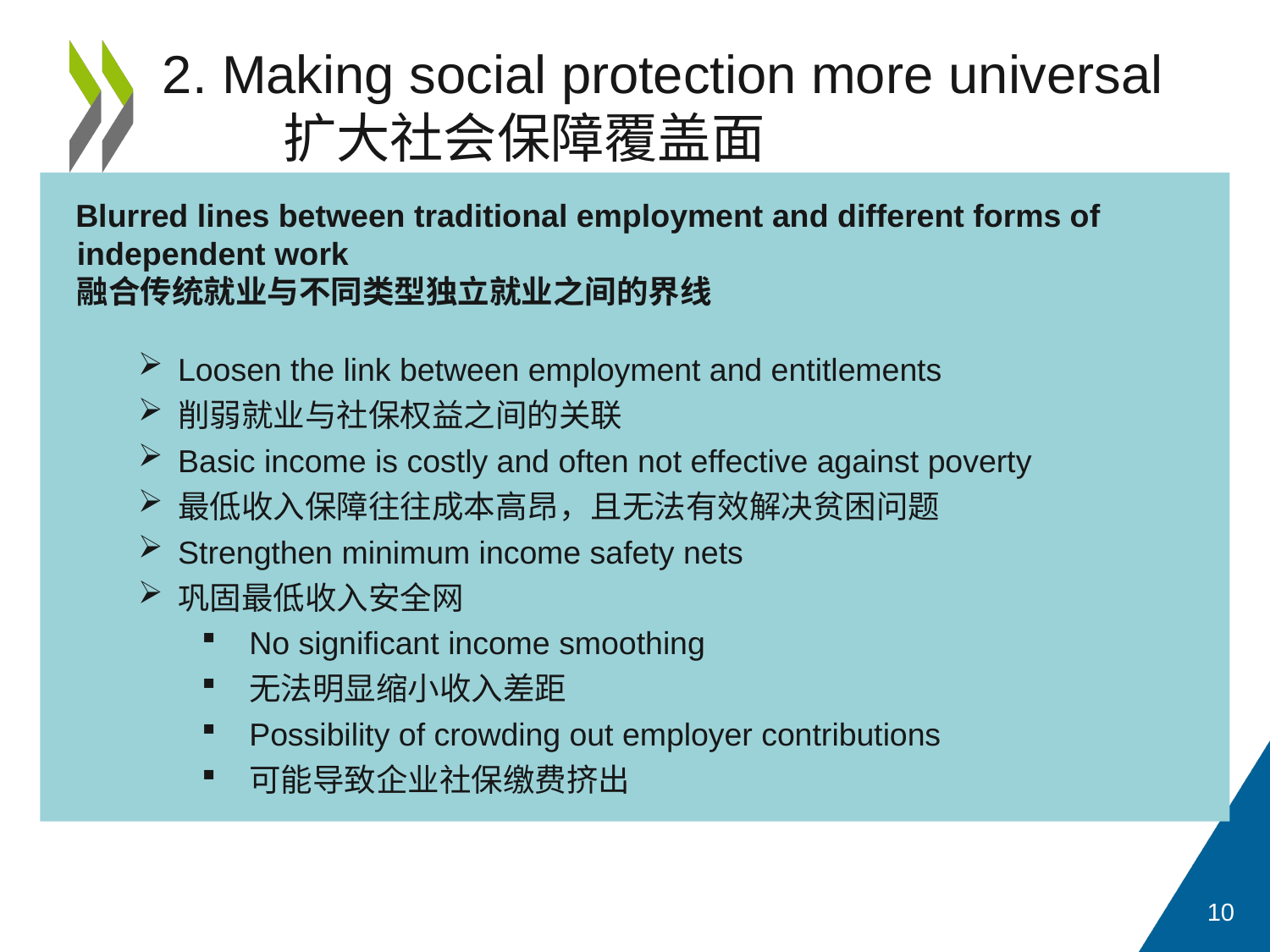

2. Making social protection more universal
	扩大社会保障覆盖面

Blurred lines between traditional employment and different forms of independent work
融合传统就业与不同类型独立就业之间的界线
Loosen the link between employment and entitlements
削弱就业与社保权益之间的关联
Basic income is costly and often not effective against poverty
最低收入保障往往成本高昂，且无法有效解决贫困问题
Strengthen minimum income safety nets
巩固最低收入安全网
No significant income smoothing
无法明显缩小收入差距
Possibility of crowding out employer contributions
可能导致企业社保缴费挤出

10